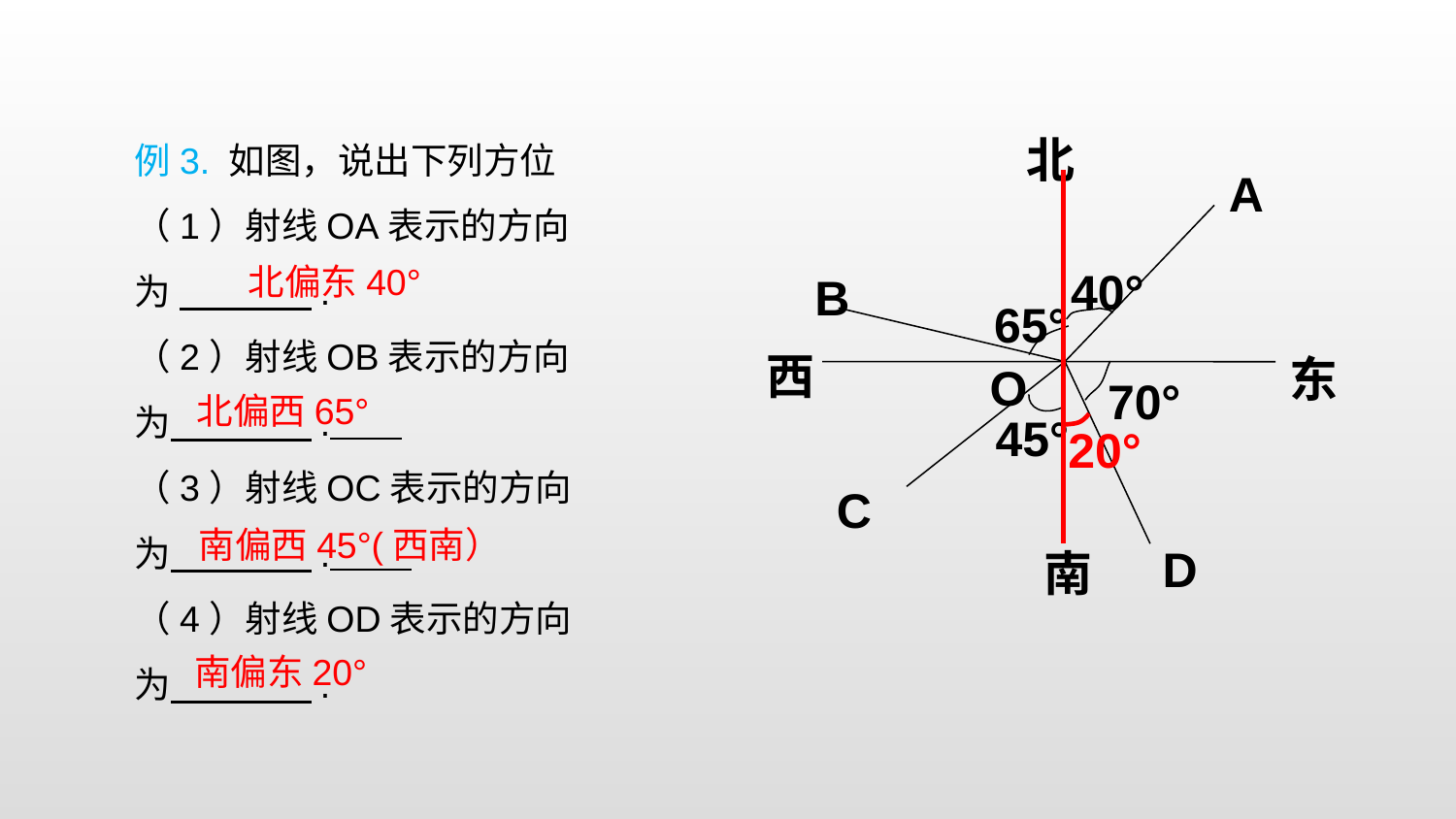

例3. 如图，说出下列方位
（1）射线OA表示的方向
为                 .
（2）射线OB表示的方向
为                 .
（3）射线OC表示的方向
为                 .
（4）射线OD表示的方向
为                 .
北
A

40°
B
65°

西
东
O

70°

45°
C
D
南
北偏东40°
北偏西65°
20°

南偏西45°(西南）
南偏东20°